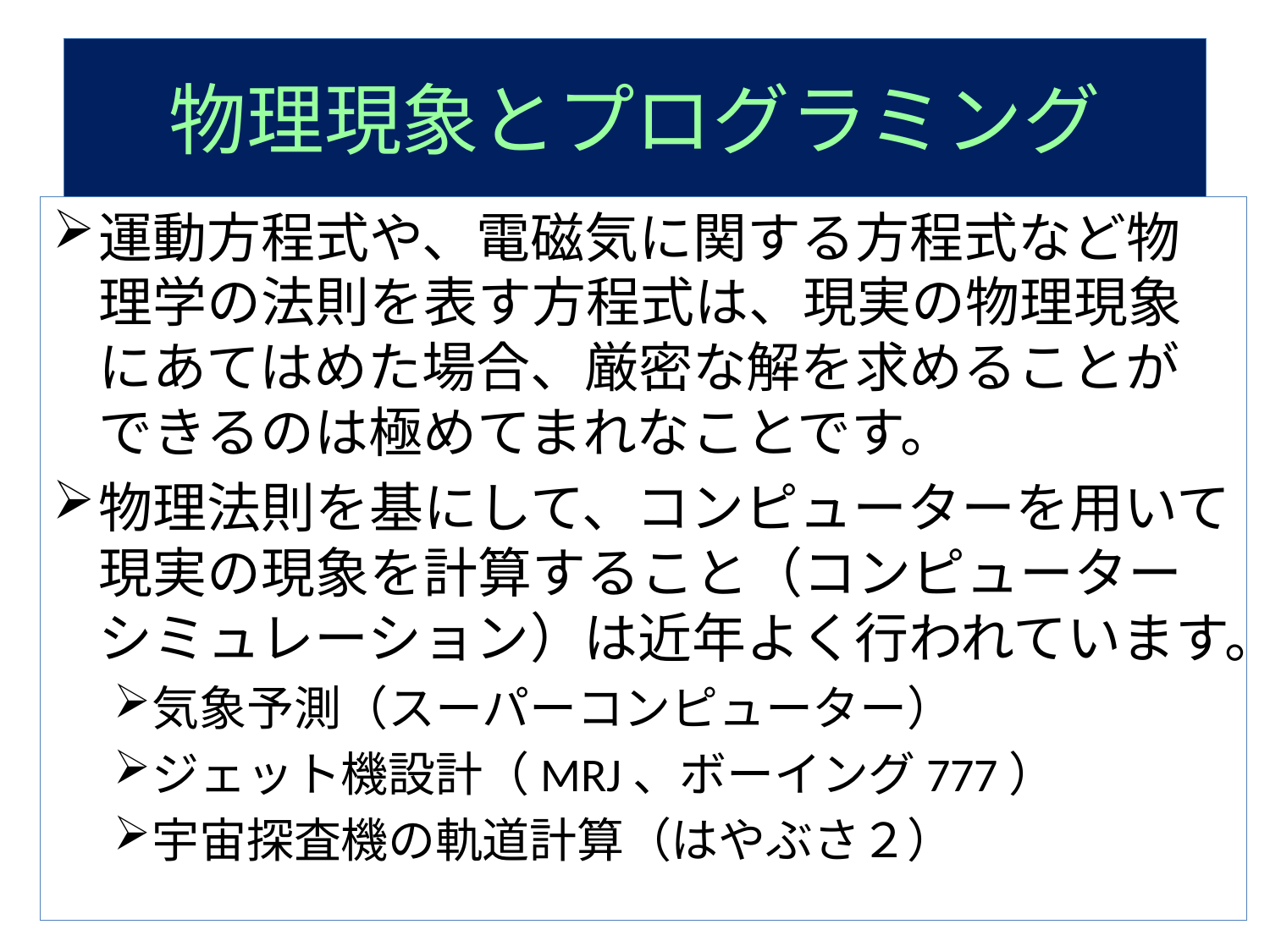

# 物理現象とプログラミング
運動方程式や、電磁気に関する方程式など物理学の法則を表す方程式は、現実の物理現象にあてはめた場合、厳密な解を求めることができるのは極めてまれなことです。
物理法則を基にして、コンピューターを用いて現実の現象を計算すること（コンピューターシミュレーション）は近年よく行われています。
気象予測（スーパーコンピューター）
ジェット機設計（MRJ、ボーイング777）
宇宙探査機の軌道計算（はやぶさ２）